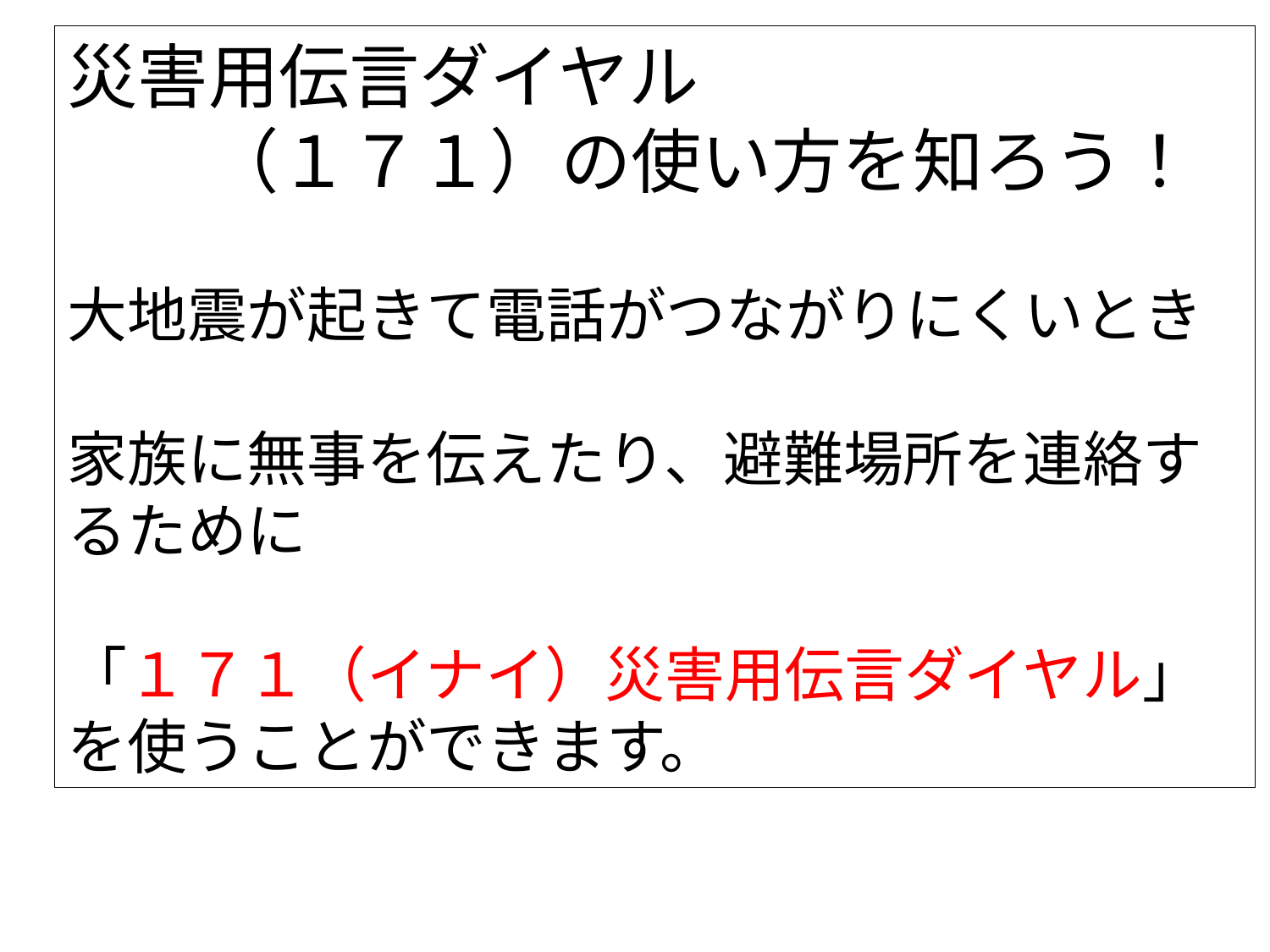

災害用伝言ダイヤル
　　（１７１）の使い方を知ろう！

大地震が起きて電話がつながりにくいとき

家族に無事を伝えたり、避難場所を連絡するために

「１７１（イナイ）災害用伝言ダイヤル」を使うことができます。